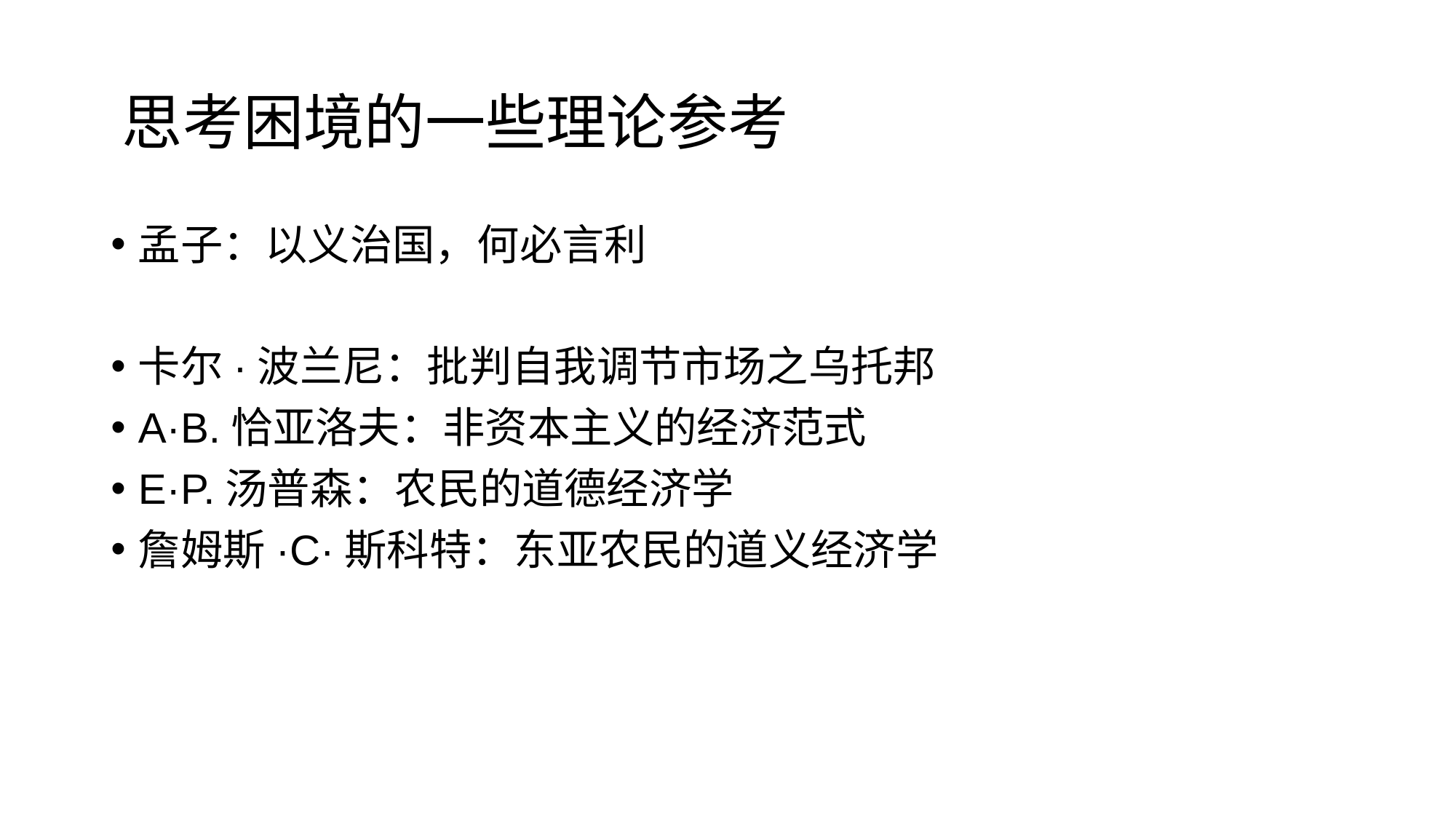

思考困境的一些理论参考
孟子：以义治国，何必言利

卡尔·波兰尼：批判自我调节市场之乌托邦
A·B.恰亚洛夫：非资本主义的经济范式
E·P.汤普森：农民的道德经济学
詹姆斯·C·斯科特：东亚农民的道义经济学